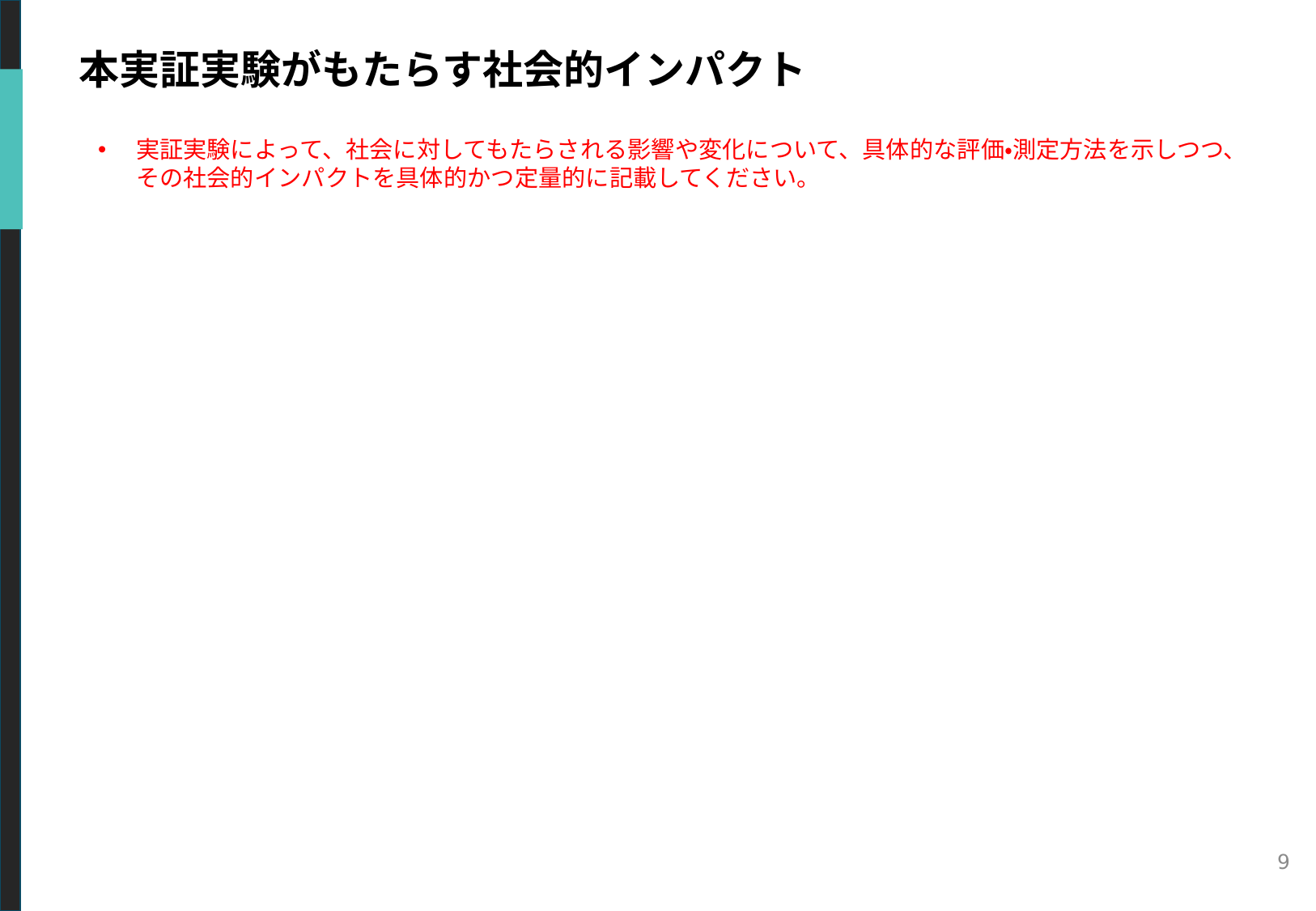

本実証実験がもたらす社会的インパクト

実証実験によって、社会に対してもたらされる影響や変化について、具体的な評価・測定方法を示しつつ、その社会的インパクトを具体的かつ定量的に記載してください。

9